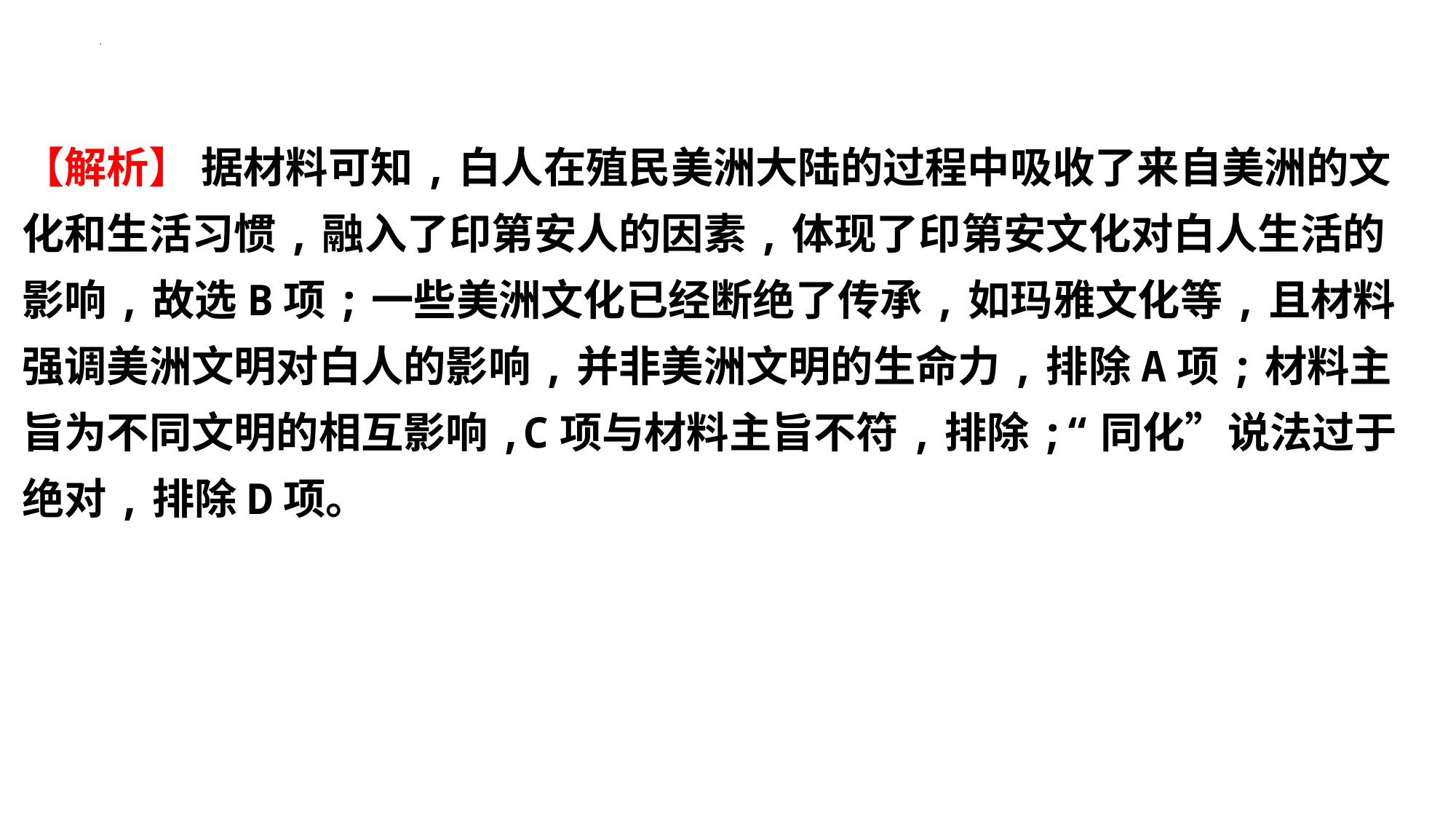

【解析】 据材料可知,白人在殖民美洲大陆的过程中吸收了来自美洲的文化和生活习惯,融入了印第安人的因素,体现了印第安文化对白人生活的影响,故选B项;一些美洲文化已经断绝了传承,如玛雅文化等,且材料强调美洲文明对白人的影响,并非美洲文明的生命力,排除A项;材料主旨为不同文明的相互影响,C项与材料主旨不符,排除;“同化”说法过于绝对,排除D项。